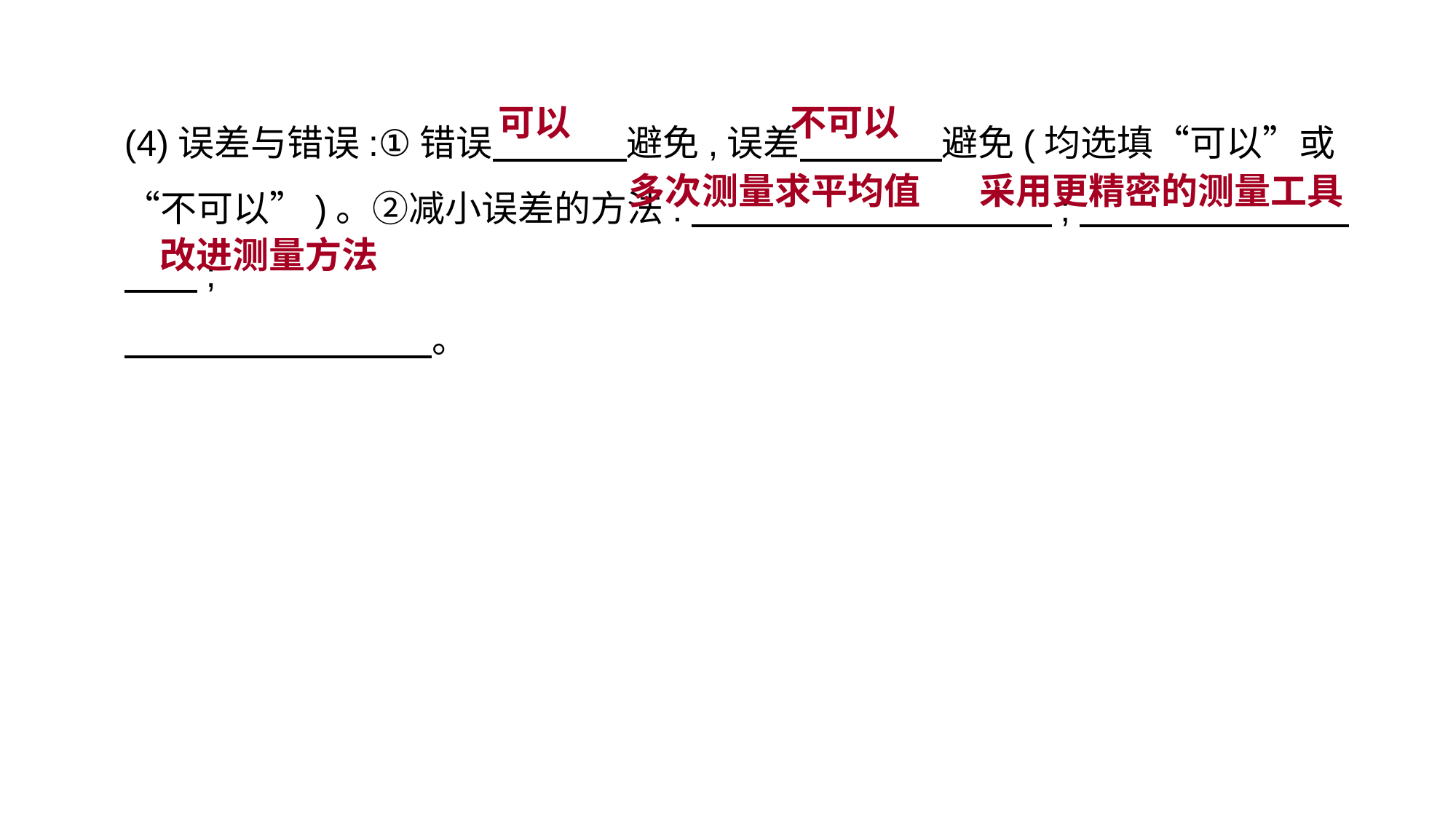

(4)误差与错误:①错误　　   　避免,误差　 　   　避免(均选填“可以”或“不可以”)。②减小误差的方法:　　　　　　　　    　;　                        　　　;
　　　  　　　　　。
可以
不可以
多次测量求平均值
采用更精密的测量工具
改进测量方法